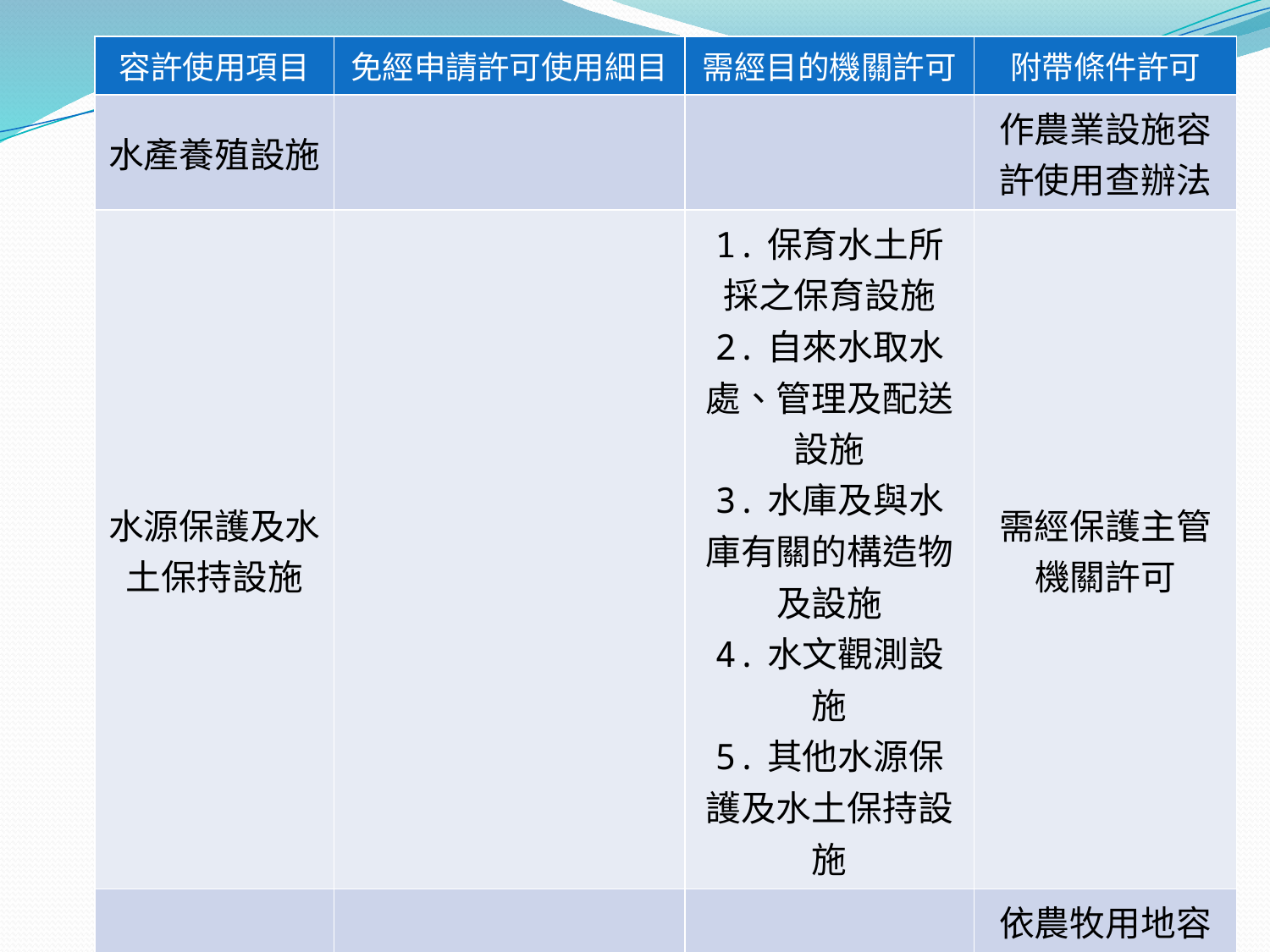

| 容許使用項目 | 免經申請許可使用細目 | 需經目的機關許可 | 附帶條件許可 |
| --- | --- | --- | --- |
| 水產養殖設施 |  |  | 作農業設施容許使用查辦法 |
| 水源保護及水土保持設施 |  | 1.保育水土所採之保育設施 2.自來水取水處、管理及配送設施 3.水庫及與水庫有關的構造物及設施 4.水文觀測設施 5.其他水源保護及水土保持設施 | 需經保護主管機關許可 |
| 採取土石 |  | 土石採取 | 依農牧用地容許採取土石審查作業要點 |
| 林業使用 | 造林、苗圃 |  |  |